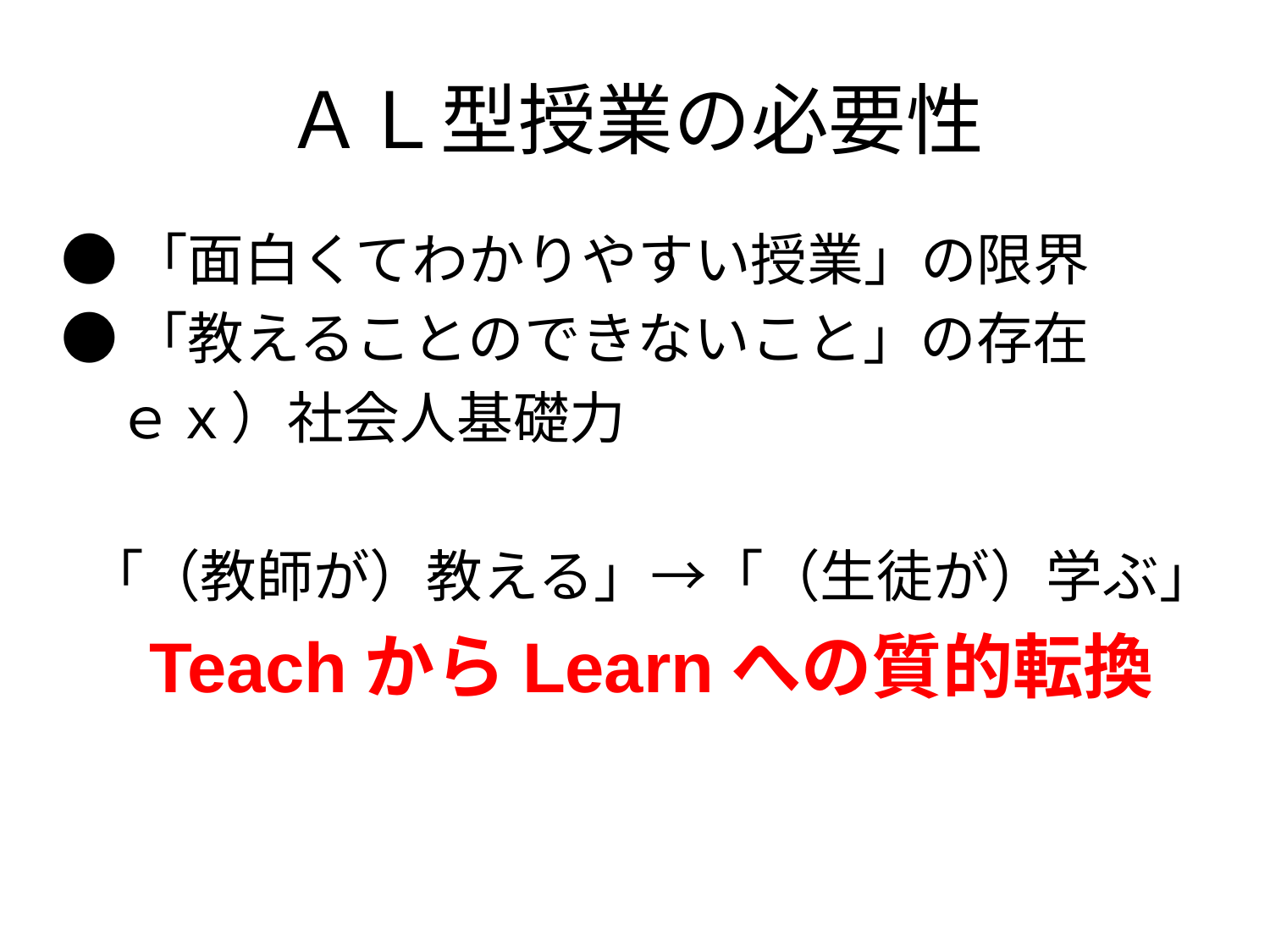

# ＡＬ型授業の必要性
●「面白くてわかりやすい授業」の限界
●「教えることのできないこと」の存在
　ｅｘ）社会人基礎力

「（教師が）教える」→「（生徒が）学ぶ」
TeachからLearnへの質的転換